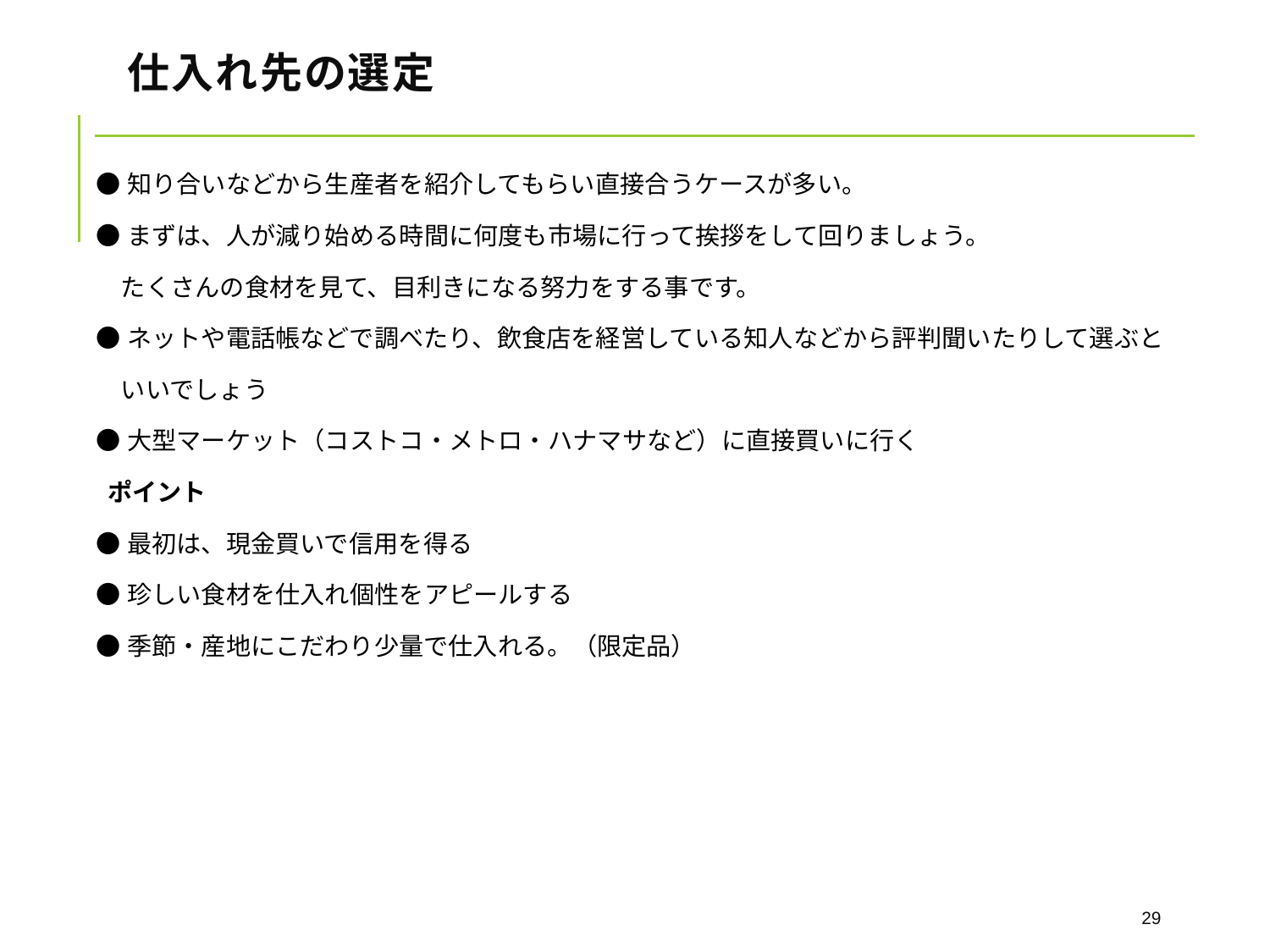

# 仕入れ先の選定
●知り合いなどから生産者を紹介してもらい直接合うケースが多い。
●まずは、人が減り始める時間に何度も市場に行って挨拶をして回りましょう。
　たくさんの食材を見て、目利きになる努力をする事です。
●ネットや電話帳などで調べたり、飲食店を経営している知人などから評判聞いたりして選ぶと
　いいでしょう
●大型マーケット（コストコ・メトロ・ハナマサなど）に直接買いに行く
 ポイント
●最初は、現金買いで信用を得る
●珍しい食材を仕入れ個性をアピールする
●季節・産地にこだわり少量で仕入れる。（限定品）

29